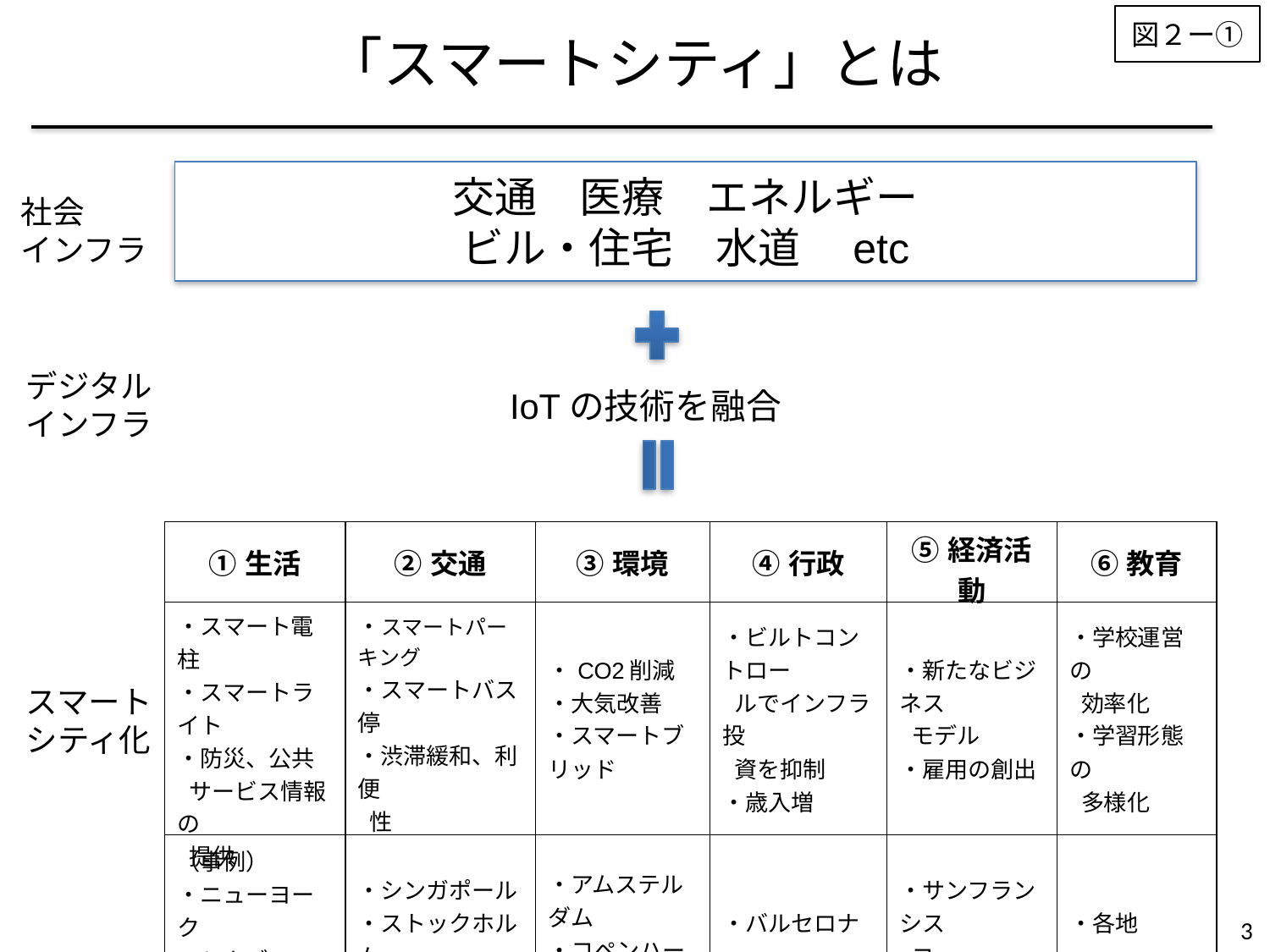

図２ー①
# 「スマートシティ」とは
交通　医療　エネルギー
ビル・住宅　水道　etc
社会
インフラ

デジタル
インフラ
IoTの技術を融合

| ①生活 | ②交通 | ③環境 | ④行政 | ⑤経済活動 | ⑥教育 |
| --- | --- | --- | --- | --- | --- |
| ・スマート電柱 ・スマートライト ・防災、公共 サービス情報の 提供 | ・スマートパーキング ・スマートバス停 ・渋滞緩和、利便 性 | ・CO2削減 ・大気改善 ・スマートブリッド | ・ビルトコントロー ルでインフラ投 資を抑制 ・歳入増 | ・新たなビジネス モデル ・雇用の創出 | ・学校運営の 効率化 ・学習形態の 多様化 |
| （事例） ・ニューヨーク ・シカゴ | ・シンガポール ・ストックホルム | ・アムステルダム ・コペンハーゲン | ・バルセロナ | ・サンフランシス コ | ・各地 |
スマート
シティ化
3